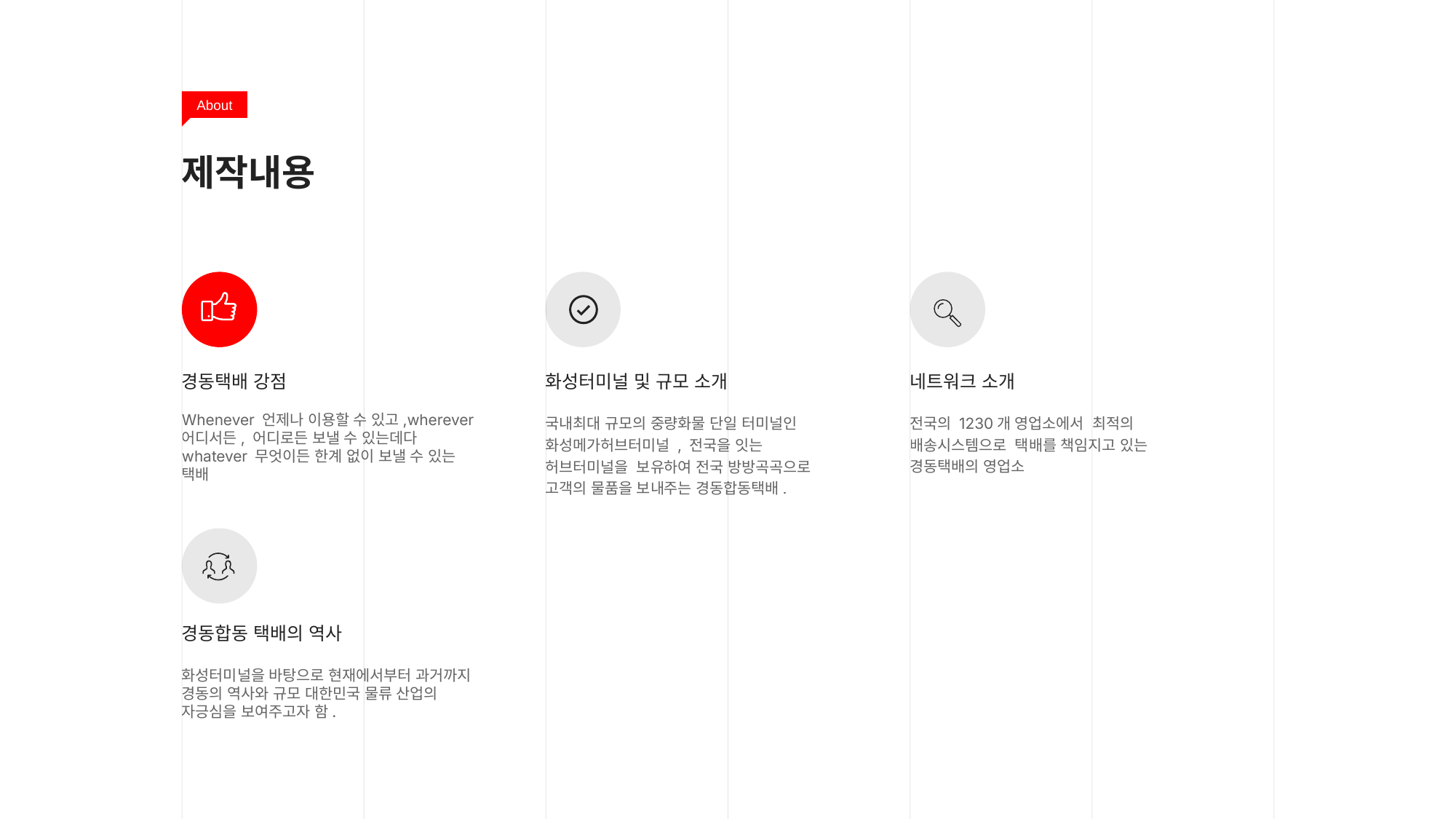

About

# 제작내용

경동택배 강점
Whenever 언제나 이용할 수 있고,wherever 어디서든, 어디로든 보낼 수 있는데다 whatever 무엇이든 한계 없이 보낼 수 있는 택배
화성터미널 및 규모 소개
국내최대 규모의 중량화물 단일 터미널인 화성메가허브터미널 , 전국을 잇는 허브터미널을  보유하여 전국 방방곡곡으로 고객의 물품을 보내주는 경동합동택배.
네트워크 소개
전국의 1230개 영업소에서  최적의 배송시스템으로  택배를 책임지고 있는 경동택배의 영업소

경동합동 택배의 역사

화성터미널을 바탕으로 현재에서부터 과거까지 경동의 역사와 규모 대한민국 물류 산업의 자긍심을 보여주고자 함.